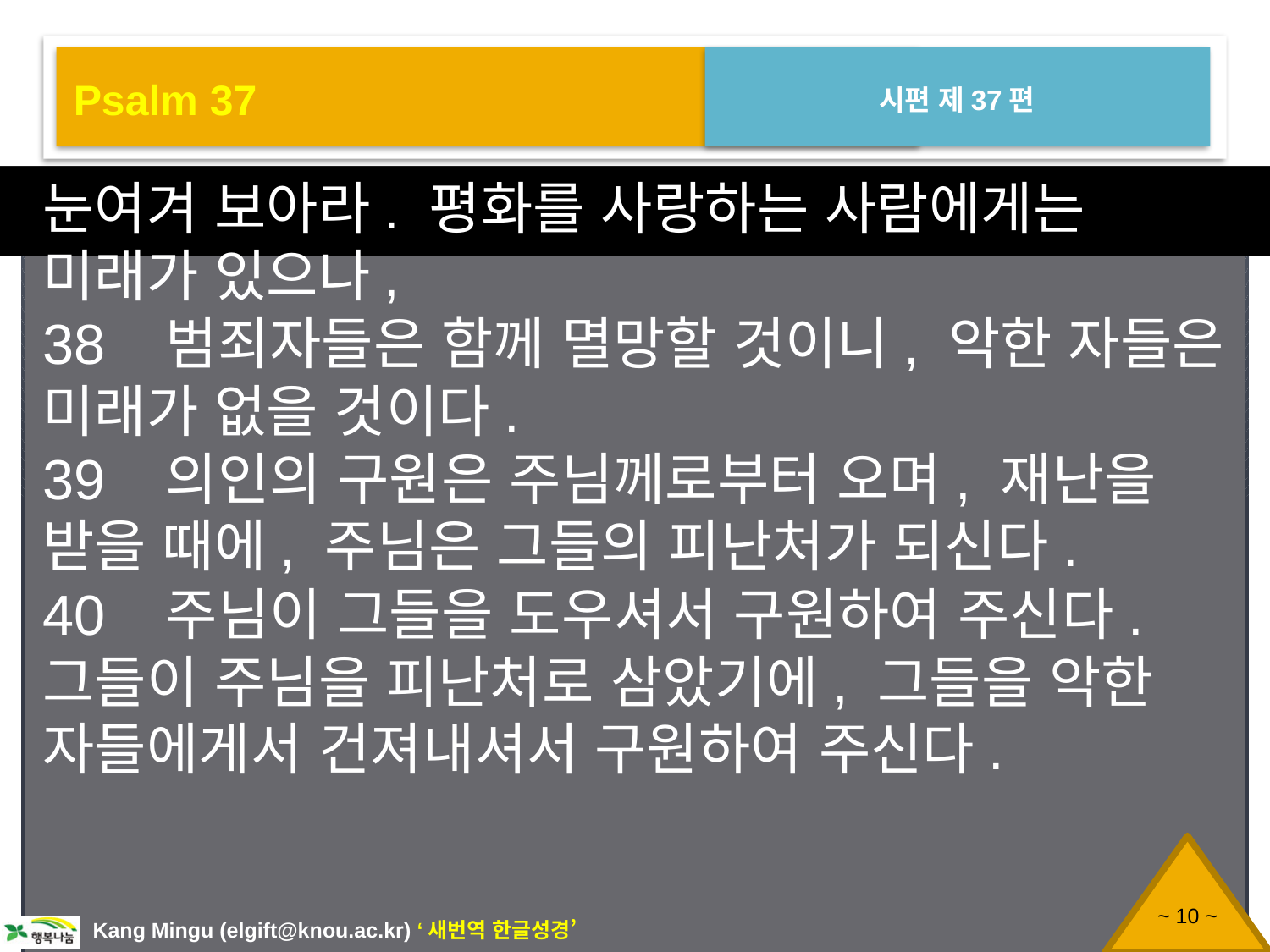

Psalm 37
시편 제37편
눈여겨 보아라. 평화를 사랑하는 사람에게는 미래가 있으나,
38   범죄자들은 함께 멸망할 것이니, 악한 자들은 미래가 없을 것이다.
39   의인의 구원은 주님께로부터 오며, 재난을 받을 때에, 주님은 그들의 피난처가 되신다.
40   주님이 그들을 도우셔서 구원하여 주신다. 그들이 주님을 피난처로 삼았기에, 그들을 악한 자들에게서 건져내셔서 구원하여 주신다.